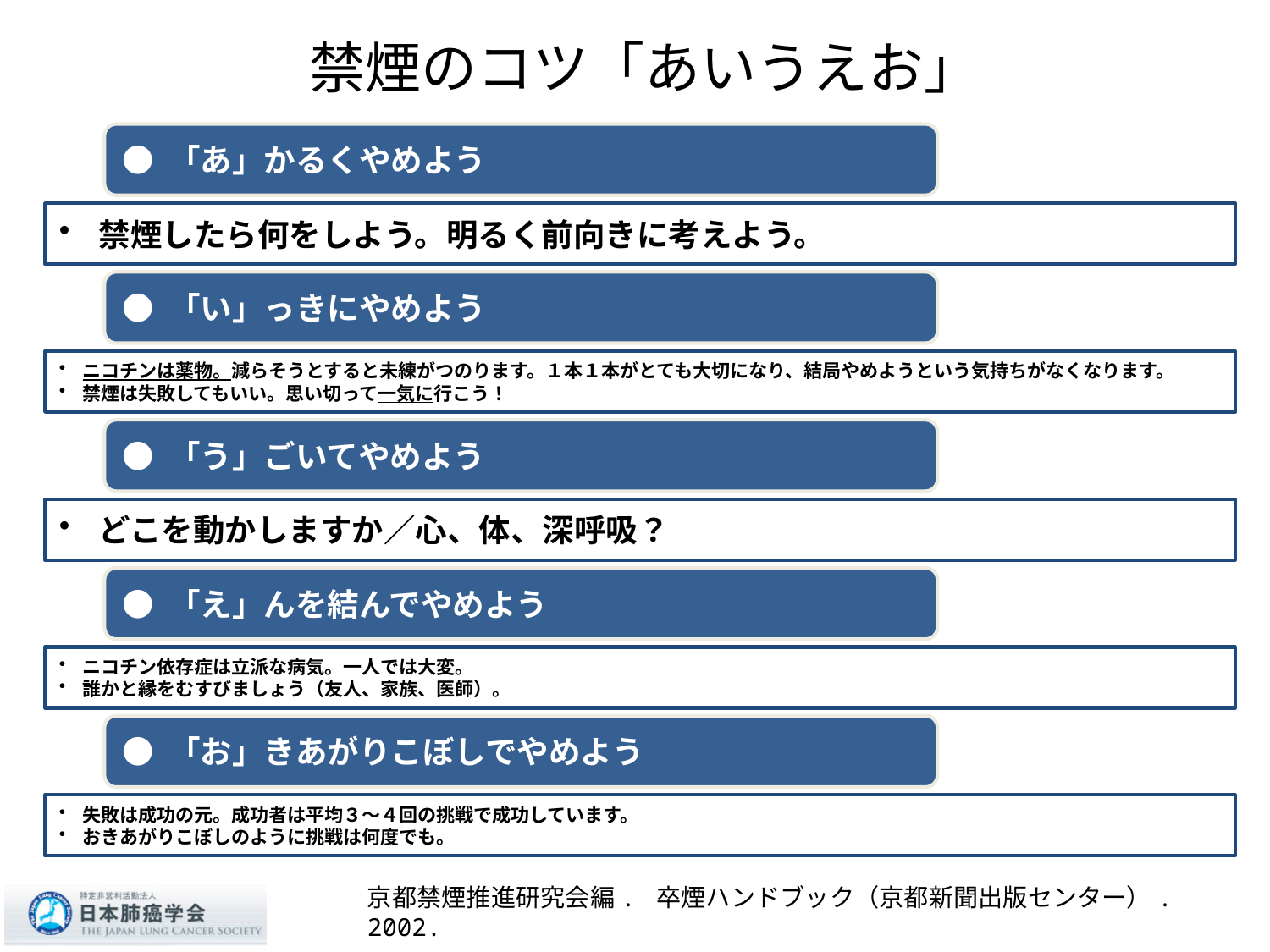

# 禁煙のコツ「あいうえお」
● 「あ」かるくやめよう
● 「い」っきにやめよう
● 「う」ごいてやめよう
● 「え」んを結んでやめよう
● 「お」きあがりこぼしでやめよう
禁煙したら何をしよう。明るく前向きに考えよう。
ニコチンは薬物。減らそうとすると未練がつのります。１本１本がとても大切になり、結局やめようという気持ちがなくなります。
禁煙は失敗してもいい。思い切って一気に行こう！
どこを動かしますか／心、体、深呼吸？
ニコチン依存症は立派な病気。一人では大変。
誰かと縁をむすびましょう（友人、家族、医師）。
失敗は成功の元。成功者は平均３～４回の挑戦で成功しています。
おきあがりこぼしのように挑戦は何度でも。
京都禁煙推進研究会編. 卒煙ハンドブック（京都新聞出版センター）. 2002.